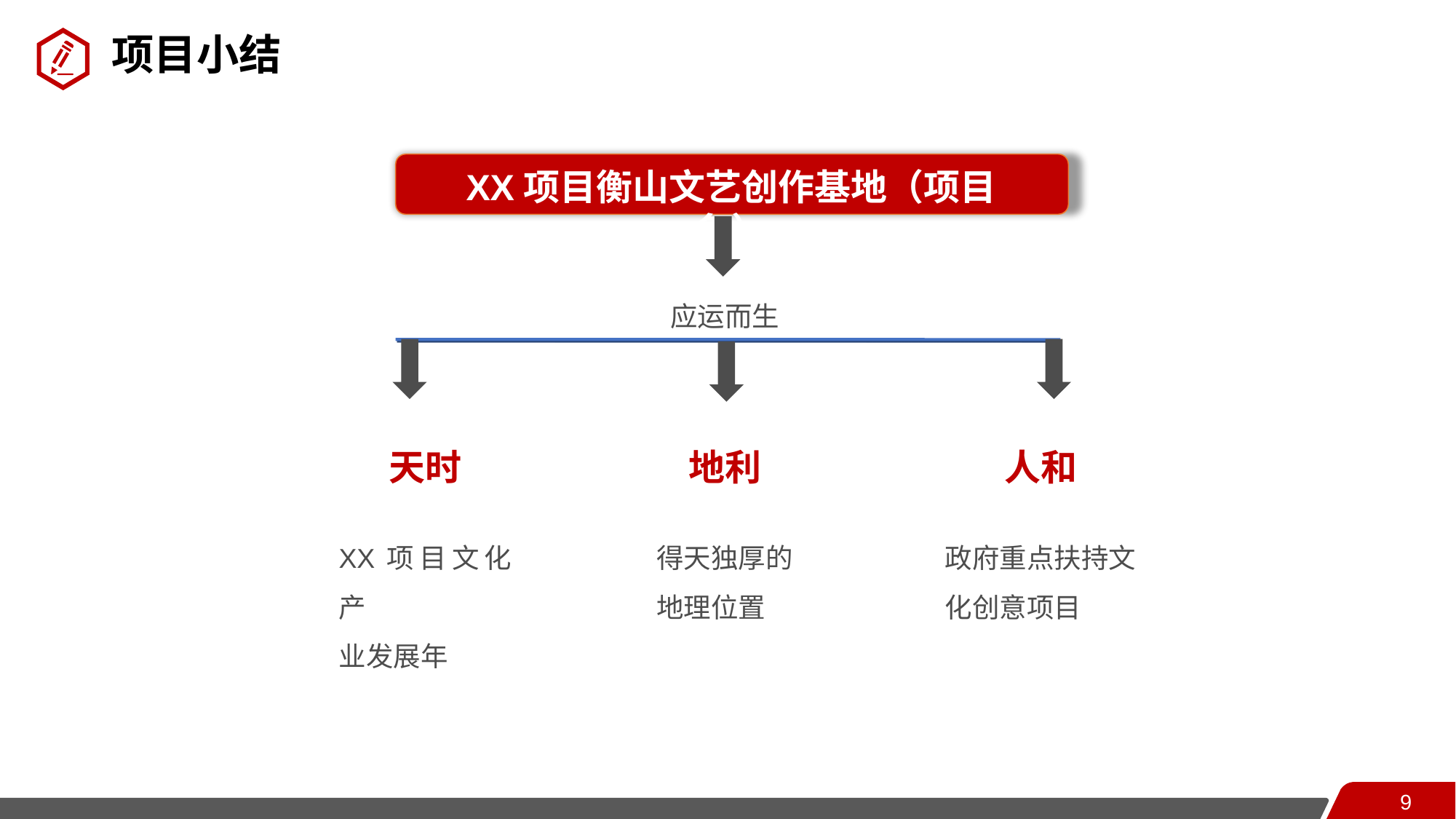

项目小结

XX项目衡山文艺创作基地（项目名）

应运而生

地利

得天独厚的
地理位置
天时

XX项目文化产
业发展年
人和

政府重点扶持文
化创意项目